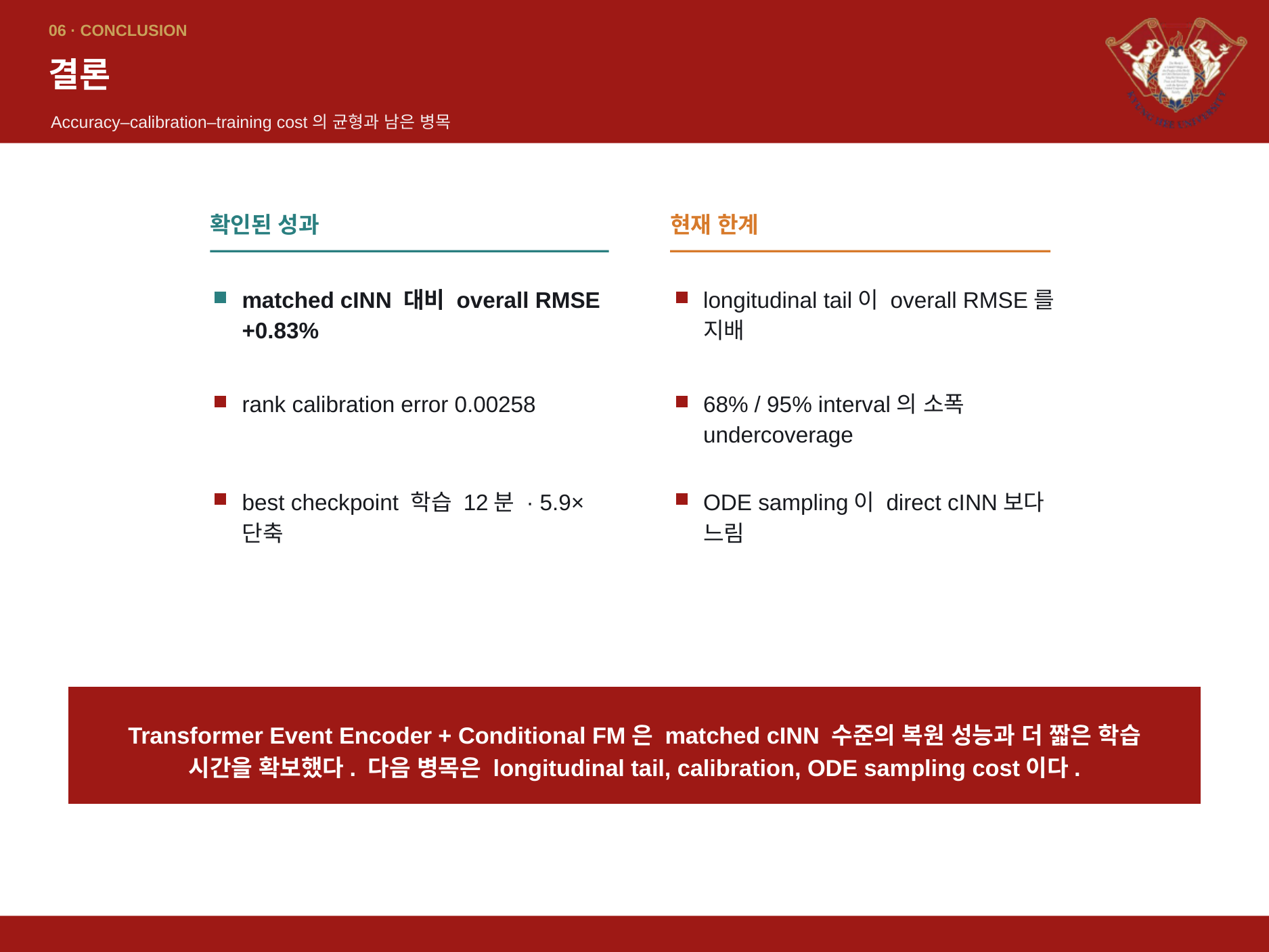

06 · CONCLUSION
결론
Accuracy–calibration–training cost의 균형과 남은 병목
확인된 성과
현재 한계

matched cINN 대비 overall RMSE +0.83%
longitudinal tail이 overall RMSE를 지배

rank calibration error 0.00258
68% / 95% interval의 소폭 undercoverage

best checkpoint 학습 12분 · 5.9× 단축
ODE sampling이 direct cINN보다 느림

Transformer Event Encoder + Conditional FM은 matched cINN 수준의 복원 성능과 더 짧은 학습 시간을 확보했다. 다음 병목은 longitudinal tail, calibration, ODE sampling cost이다.